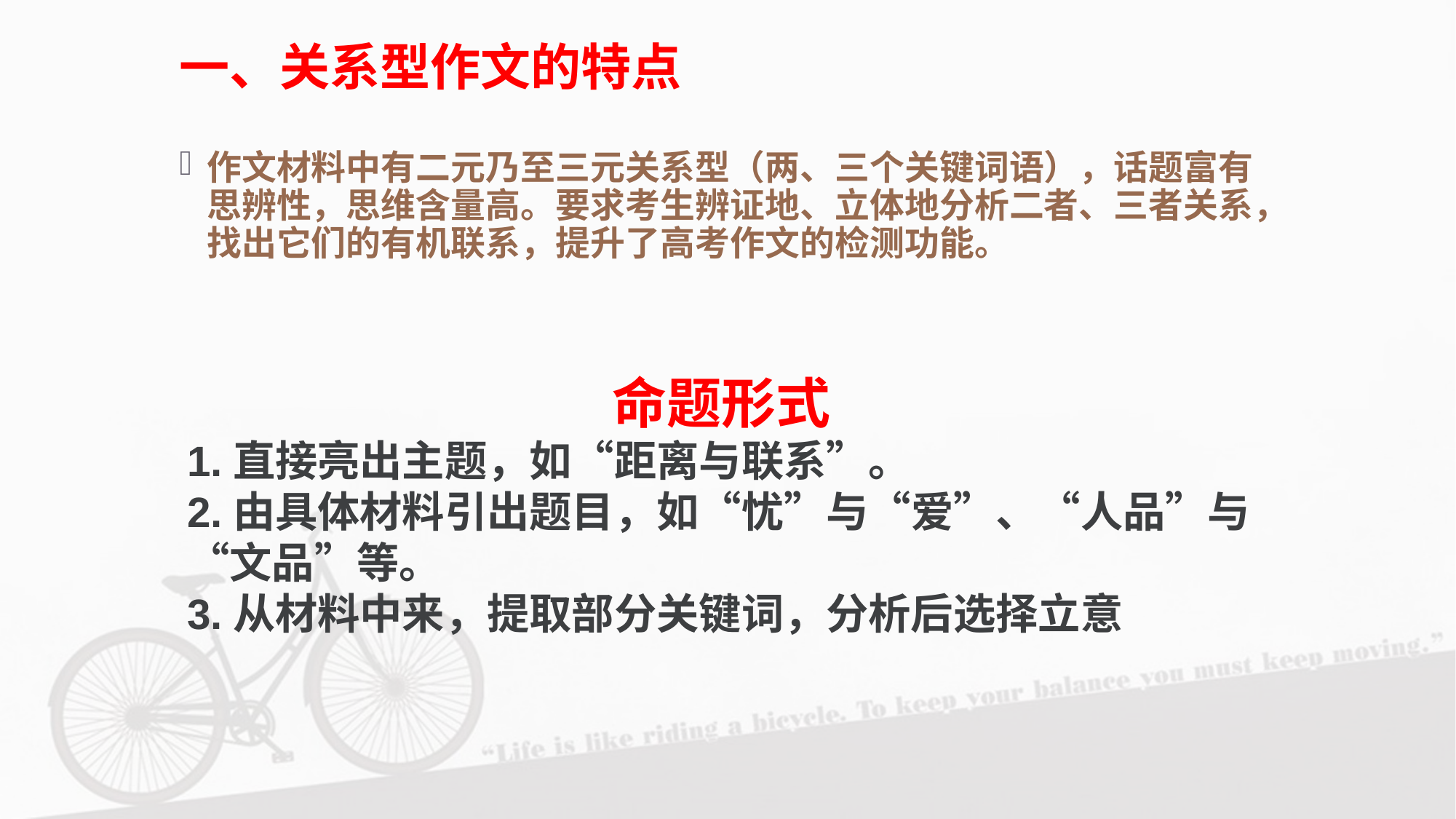

# 一、关系型作文的特点
作文材料中有二元乃至三元关系型（两、三个关键词语），话题富有思辨性，思维含量高。要求考生辨证地、立体地分析二者、三者关系，找出它们的有机联系，提升了高考作文的检测功能。
命题形式
1.直接亮出主题，如“距离与联系”。
2.由具体材料引出题目，如“忧”与“爱”、“人品”与“文品”等。
3.从材料中来，提取部分关键词，分析后选择立意